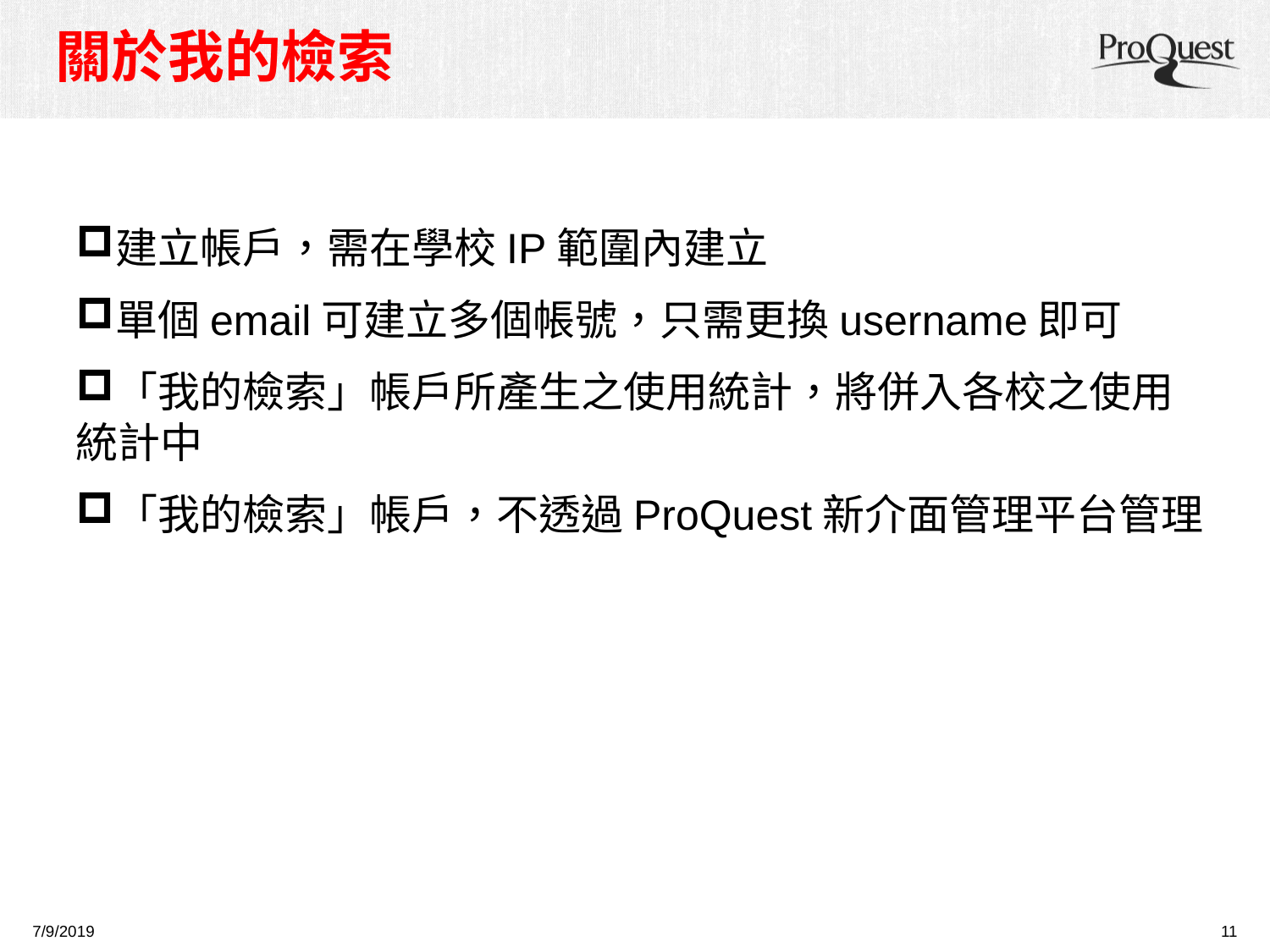

關於我的檢索
建立帳戶，需在學校IP範圍內建立
單個email可建立多個帳號，只需更換username即可
「我的檢索」帳戶所產生之使用統計，將併入各校之使用統計中
「我的檢索」帳戶，不透過ProQuest新介面管理平台管理
7/9/2019

11